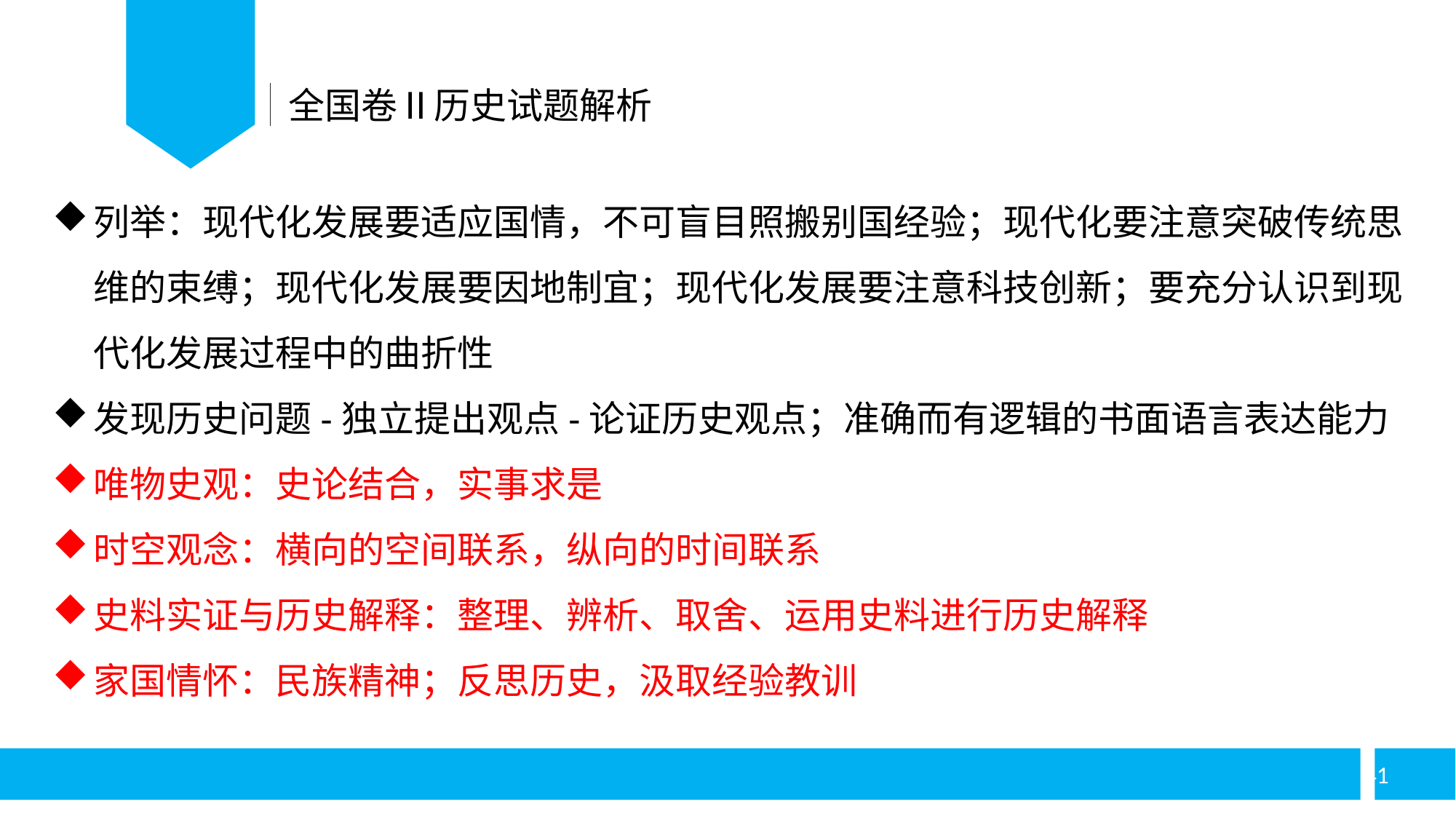

全国卷Ⅱ历史试题解析
列举：现代化发展要适应国情，不可盲目照搬别国经验；现代化要注意突破传统思维的束缚；现代化发展要因地制宜；现代化发展要注意科技创新；要充分认识到现代化发展过程中的曲折性
发现历史问题-独立提出观点-论证历史观点；准确而有逻辑的书面语言表达能力
唯物史观：史论结合，实事求是
时空观念：横向的空间联系，纵向的时间联系
史料实证与历史解释：整理、辨析、取舍、运用史料进行历史解释
家国情怀：民族精神；反思历史，汲取经验教训